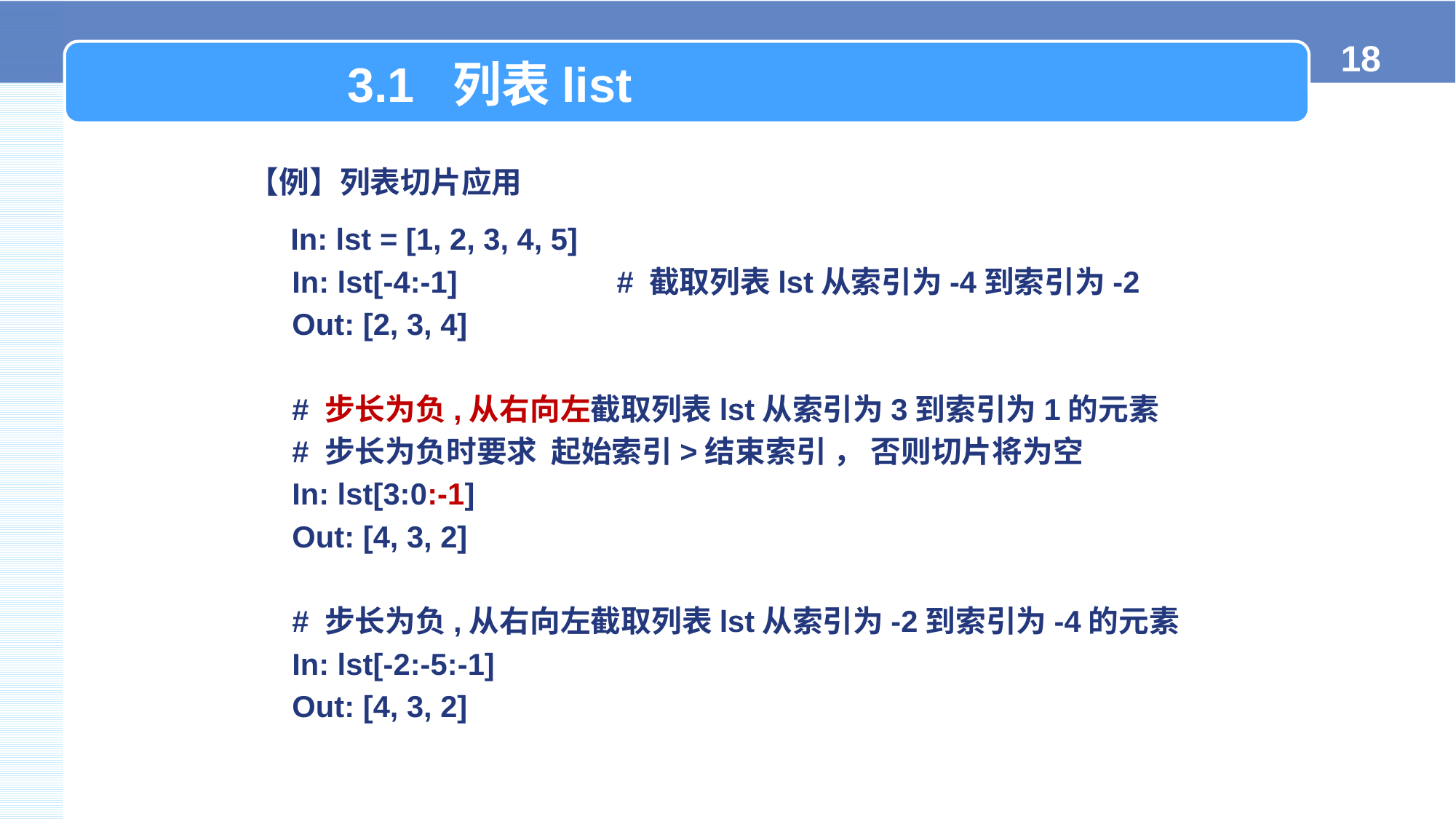

3.1  列表list
【例】列表切片应用
     In: lst = [1, 2, 3, 4, 5]
In: lst[-4:-1]	             # 截取列表lst从索引为-4到索引为-2
Out: [2, 3, 4]

# 步长为负,从右向左截取列表lst从索引为3到索引为1的元素
# 步长为负时要求  起始索引>结束索引 ， 否则切片将为空
In: lst[3:0:-1]
Out: [4, 3, 2]

# 步长为负,从右向左截取列表lst从索引为-2到索引为-4的元素
In: lst[-2:-5:-1]
Out: [4, 3, 2]